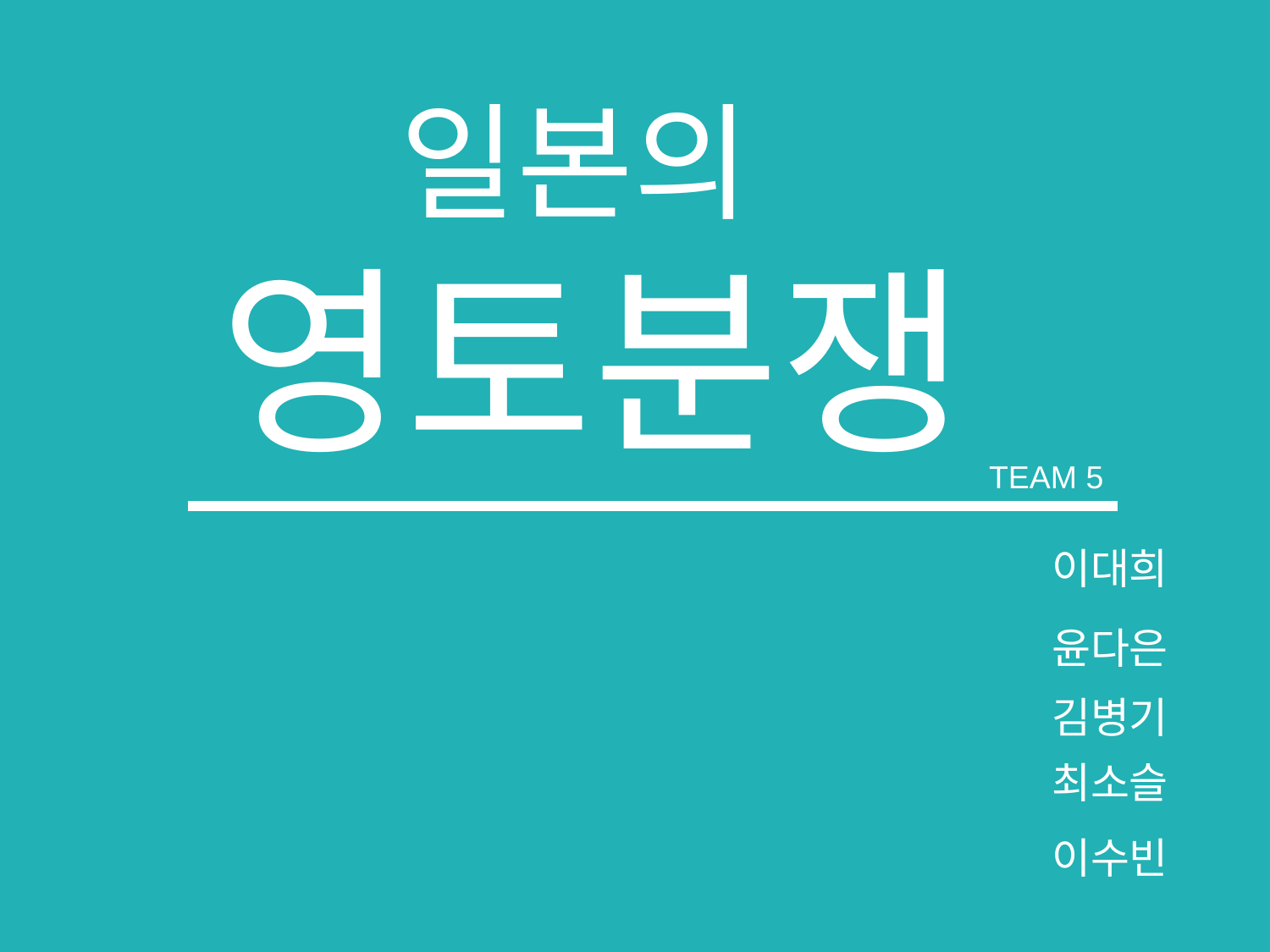

일본의
영토분쟁
TEAM 5
이대희
윤다은
김병기
최소슬
이수빈